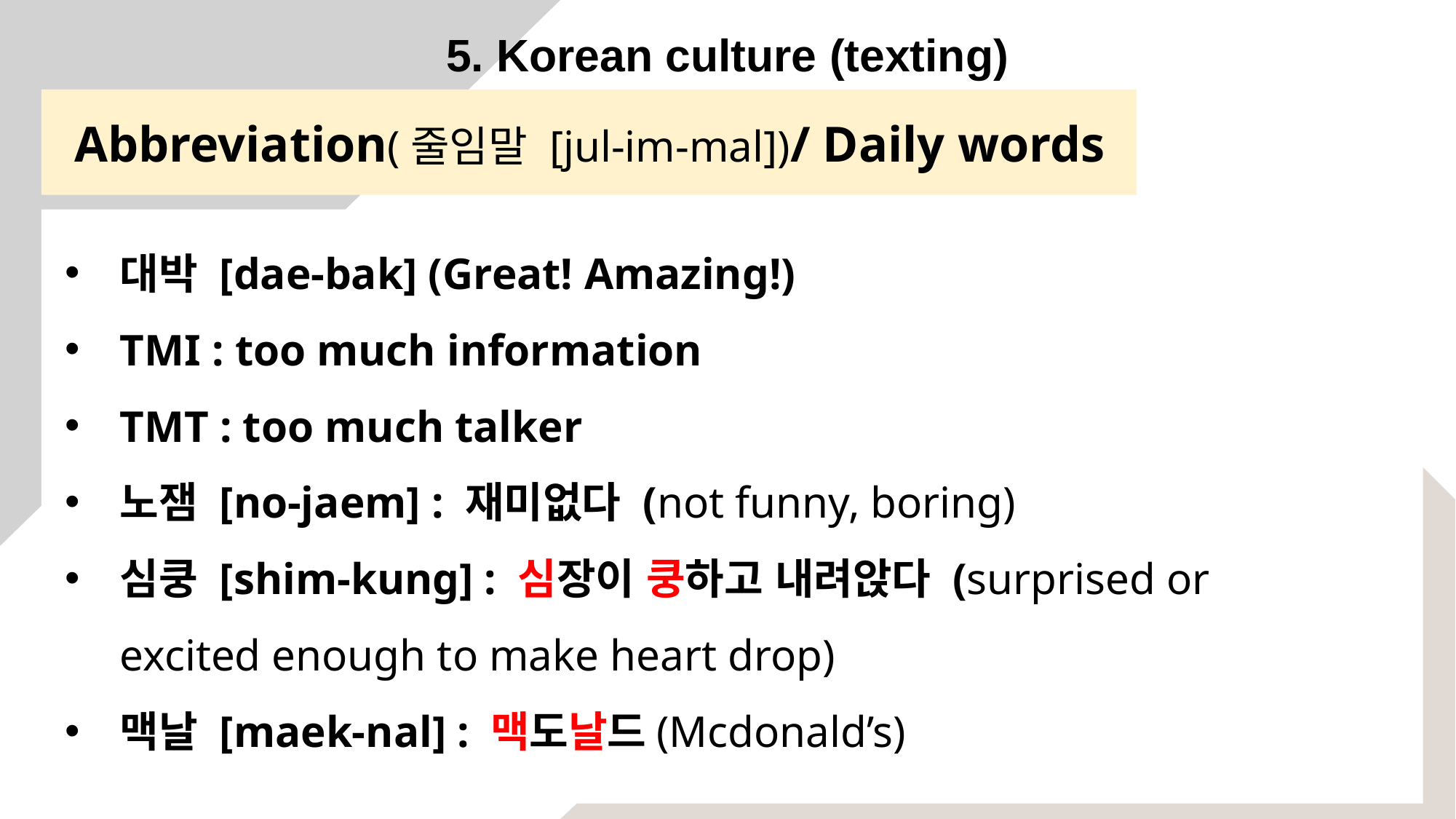

5. Korean culture (texting)

Abbreviation(줄임말 [jul-im-mal])/ Daily words

대박 [dae-bak] (Great! Amazing!)
TMI : too much information
TMT : too much talker
노잼 [no-jaem] : 재미없다 (not funny, boring)
심쿵 [shim-kung] : 심장이 쿵하고 내려앉다 (surprised or excited enough to make heart drop)
맥날 [maek-nal] : 맥도날드(Mcdonald’s)